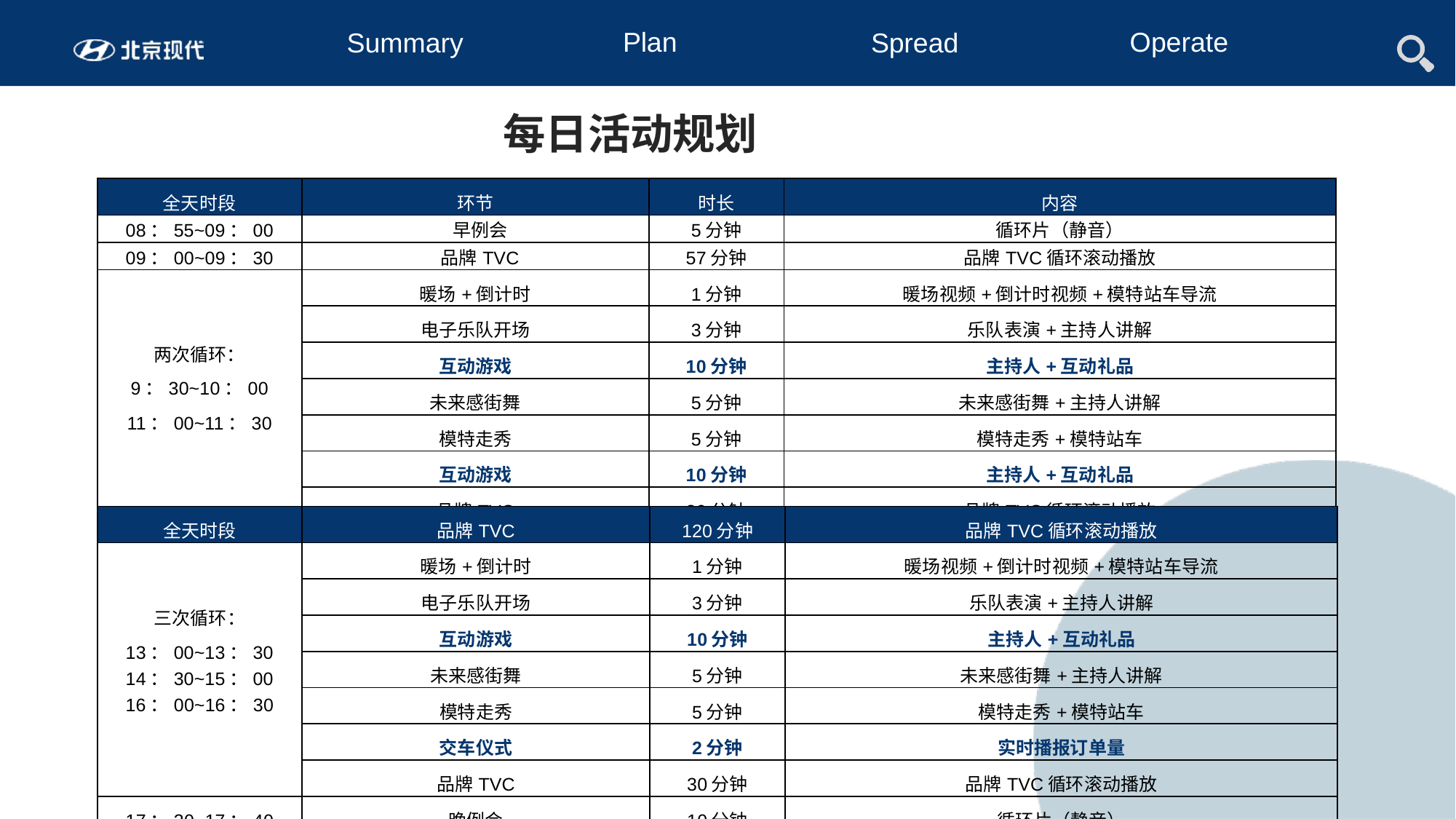

每日活动规划
| 全天时段 | 环节 | 时长 | 内容 |
| --- | --- | --- | --- |
| 08：55~09：00 | 早例会 | 5分钟 | 循环片（静音） |
| 09：00~09：30 | 品牌TVC | 57分钟 | 品牌TVC循环滚动播放 |
| 两次循环： 9：30~10：00 11：00~11：30 | 暖场+倒计时 | 1分钟 | 暖场视频+倒计时视频+模特站车导流 |
|  | 电子乐队开场 | 3分钟 | 乐队表演+主持人讲解 |
|  | 互动游戏 | 10分钟 | 主持人+互动礼品 |
|  | 未来感街舞 | 5分钟 | 未来感街舞+主持人讲解 |
|  | 模特走秀 | 5分钟 | 模特走秀+模特站车 |
|  | 互动游戏 | 10分钟 | 主持人+互动礼品 |
|  | 品牌TVC | 30分钟 | 品牌TVC循环滚动播放 |
| 全天时段 | 品牌TVC | 120分钟 | 品牌TVC循环滚动播放 |
| --- | --- | --- | --- |
| 三次循环： 13：00~13：30 14：30~15：00 16：00~16：30 | 暖场+倒计时 | 1分钟 | 暖场视频+倒计时视频+模特站车导流 |
|  | 电子乐队开场 | 3分钟 | 乐队表演+主持人讲解 |
|  | 互动游戏 | 10分钟 | 主持人+互动礼品 |
|  | 未来感街舞 | 5分钟 | 未来感街舞+主持人讲解 |
|  | 模特走秀 | 5分钟 | 模特走秀+模特站车 |
|  | 交车仪式 | 2分钟 | 实时播报订单量 |
|  | 品牌TVC | 30分钟 | 品牌TVC循环滚动播放 |
| 17：30~17：40 | 晚例会 | 10分钟 | 循环片（静音） |